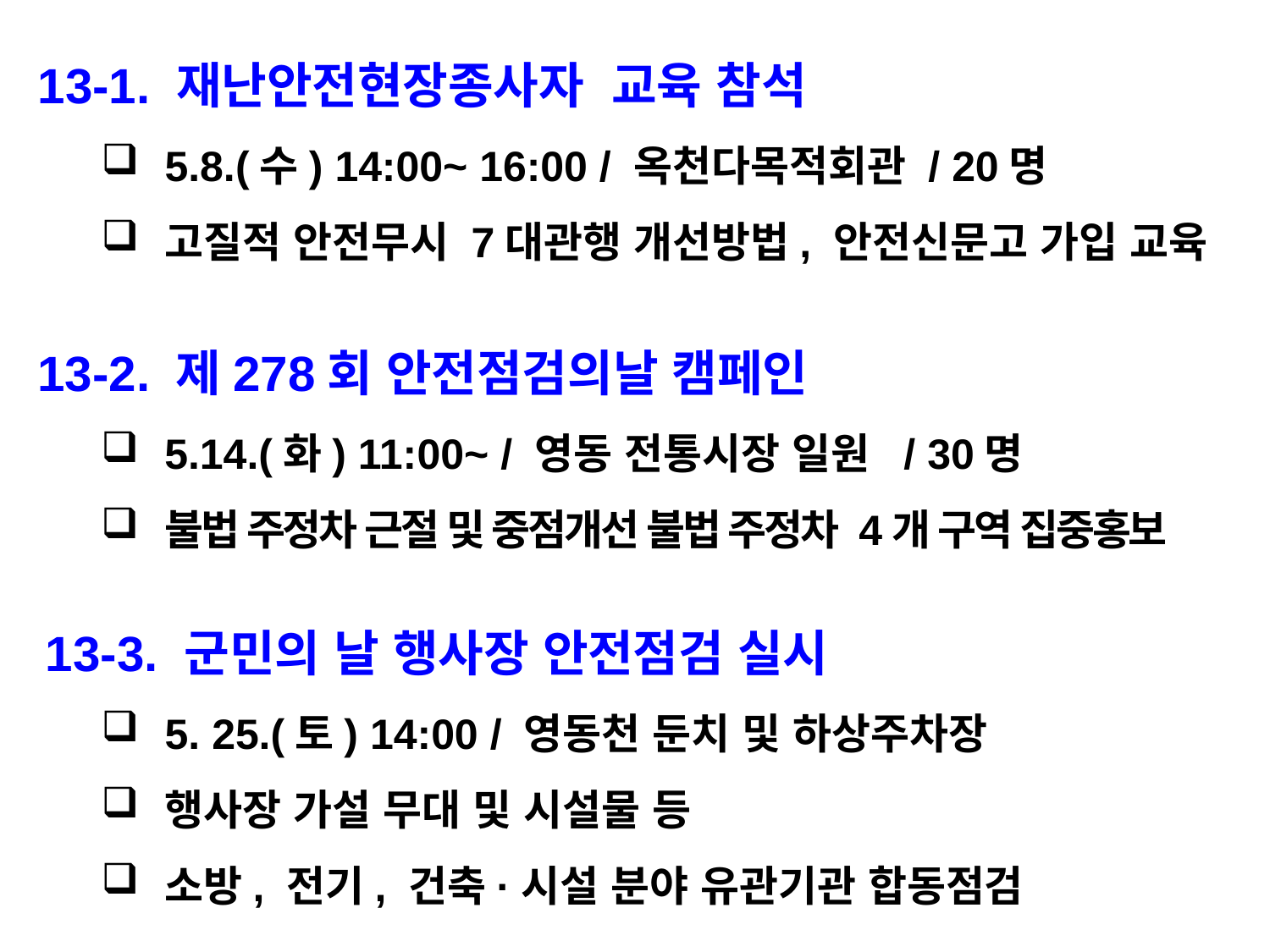

13-1. 재난안전현장종사자  교육 참석
5.8.(수) 14:00~ 16:00 / 옥천다목적회관 / 20명
고질적 안전무시 7대관행 개선방법, 안전신문고 가입 교육
13-2. 제278회 안전점검의날 캠페인
5.14.(화) 11:00~ / 영동 전통시장 일원  / 30명
불법 주정차 근절 및 중점개선 불법 주정차 4개 구역 집중홍보
13-3. 군민의 날 행사장 안전점검 실시
5. 25.(토) 14:00 / 영동천 둔치 및 하상주차장
행사장 가설 무대 및 시설물 등
소방, 전기, 건축·시설 분야 유관기관 합동점검